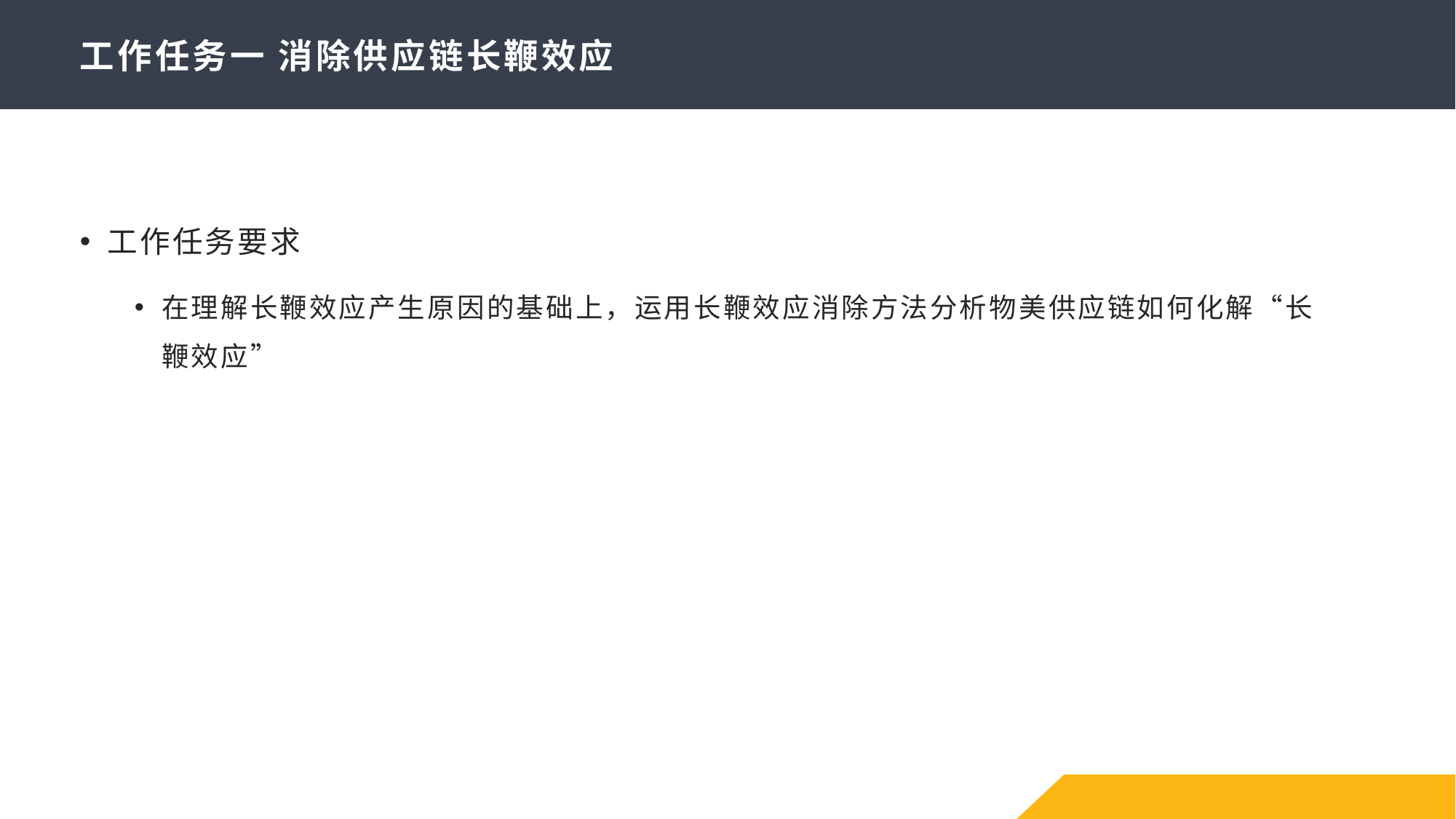

# 工作任务一 消除供应链长鞭效应
工作任务要求
在理解长鞭效应产生原因的基础上，运用长鞭效应消除方法分析物美供应链如何化解“长鞭效应”